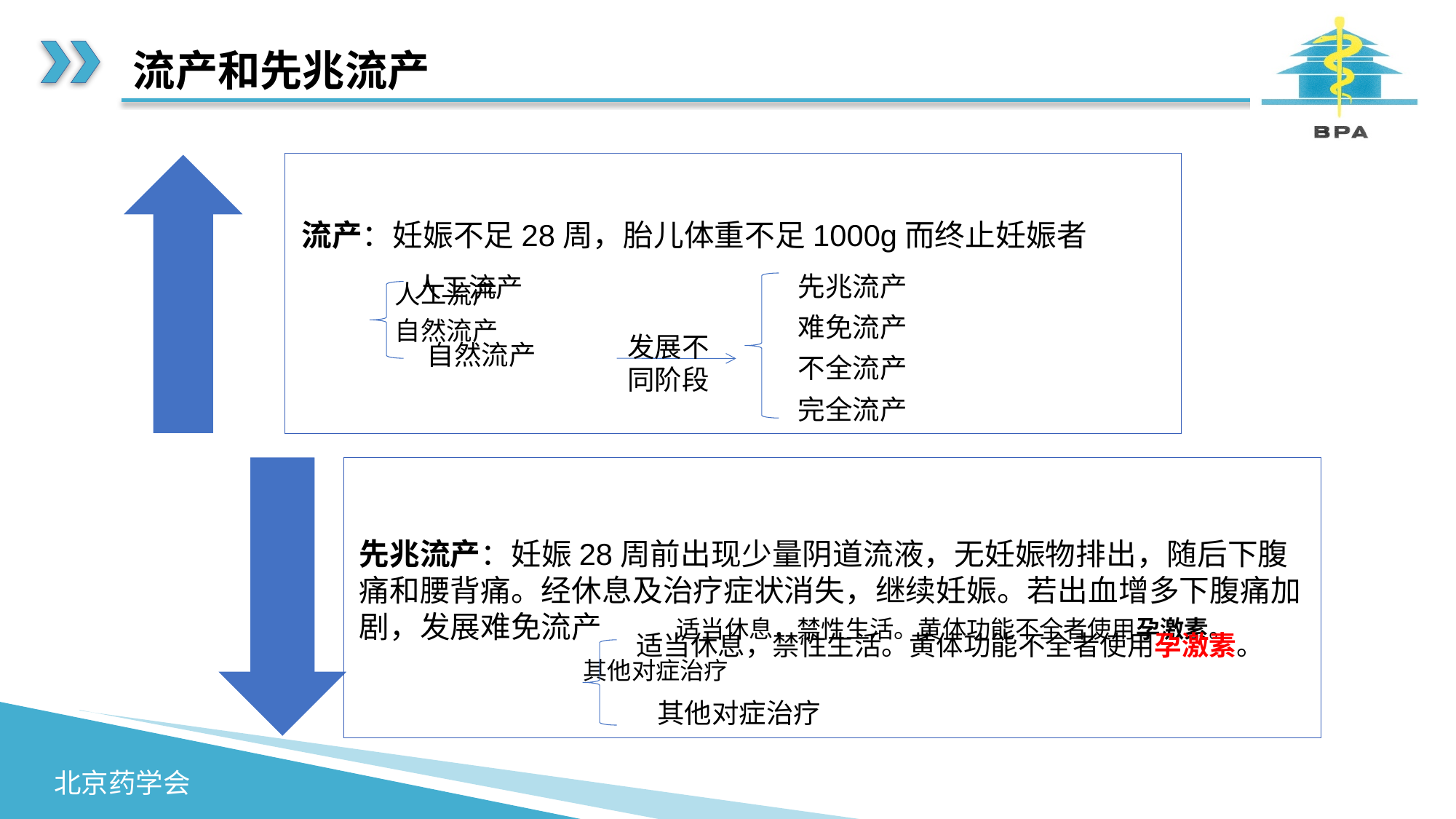

# 流产和先兆流产

流产：妊娠不足28周，胎儿体重不足1000g而终止妊娠者
               人工流产
               自然流产

先兆流产：妊娠28周前出现少量阴道流液，无妊娠物排出，随后下腹痛和腰背痛。经休息及治疗症状消失，继续妊娠。若出血增多下腹痛加剧，发展难免流产            适当休息，禁性生活。黄体功能不全者使用孕激素。
                                        其他对症治疗

先兆流产
难免流产
不全流产
完全流产
人工流产

发展不同阶段
 自然流产
适当休息，禁性生活。黄体功能不全者使用孕激素。

 其他对症治疗